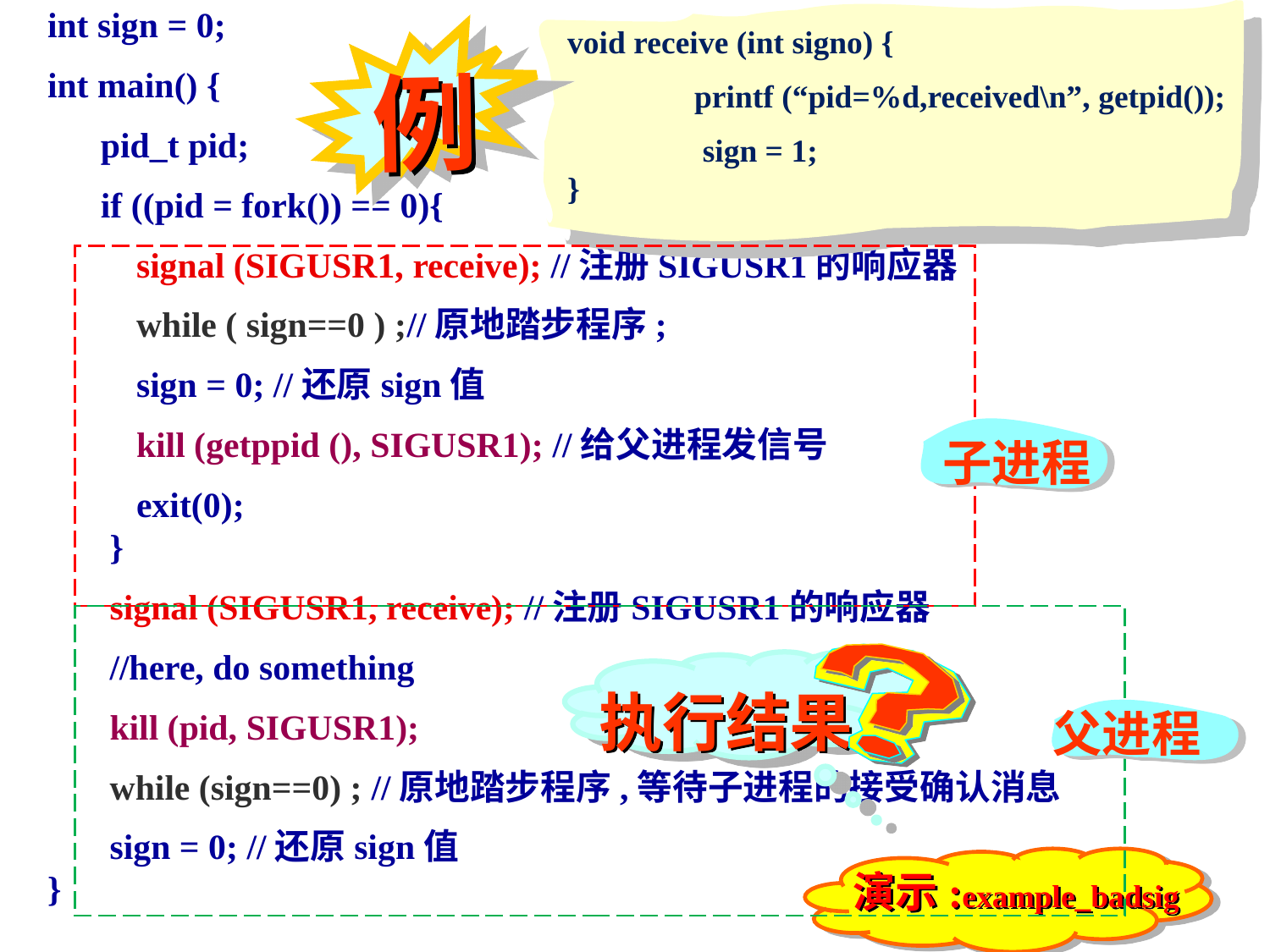

int sign = 0;
int main() {
      pid_t pid;
      if ((pid = fork()) == 0){
          signal (SIGUSR1, receive); //注册SIGUSR1的响应器
          while ( sign==0 ) ;//原地踏步程序;
          sign = 0; //还原sign值
          kill (getppid (), SIGUSR1); //给父进程发信号
          exit(0);
       }
       signal (SIGUSR1, receive); //注册SIGUSR1的响应器
       //here, do something
       kill (pid, SIGUSR1);
       while (sign==0) ; //原地踏步程序,等待子进程的接受确认消息
       sign = 0; //还原sign值
}

void receive (int signo) {
   	printf (“pid=%d,received\n”, getpid());
  	 sign = 1;
}

例

 子进程

 父进程

执行结果

演示:example_badsig